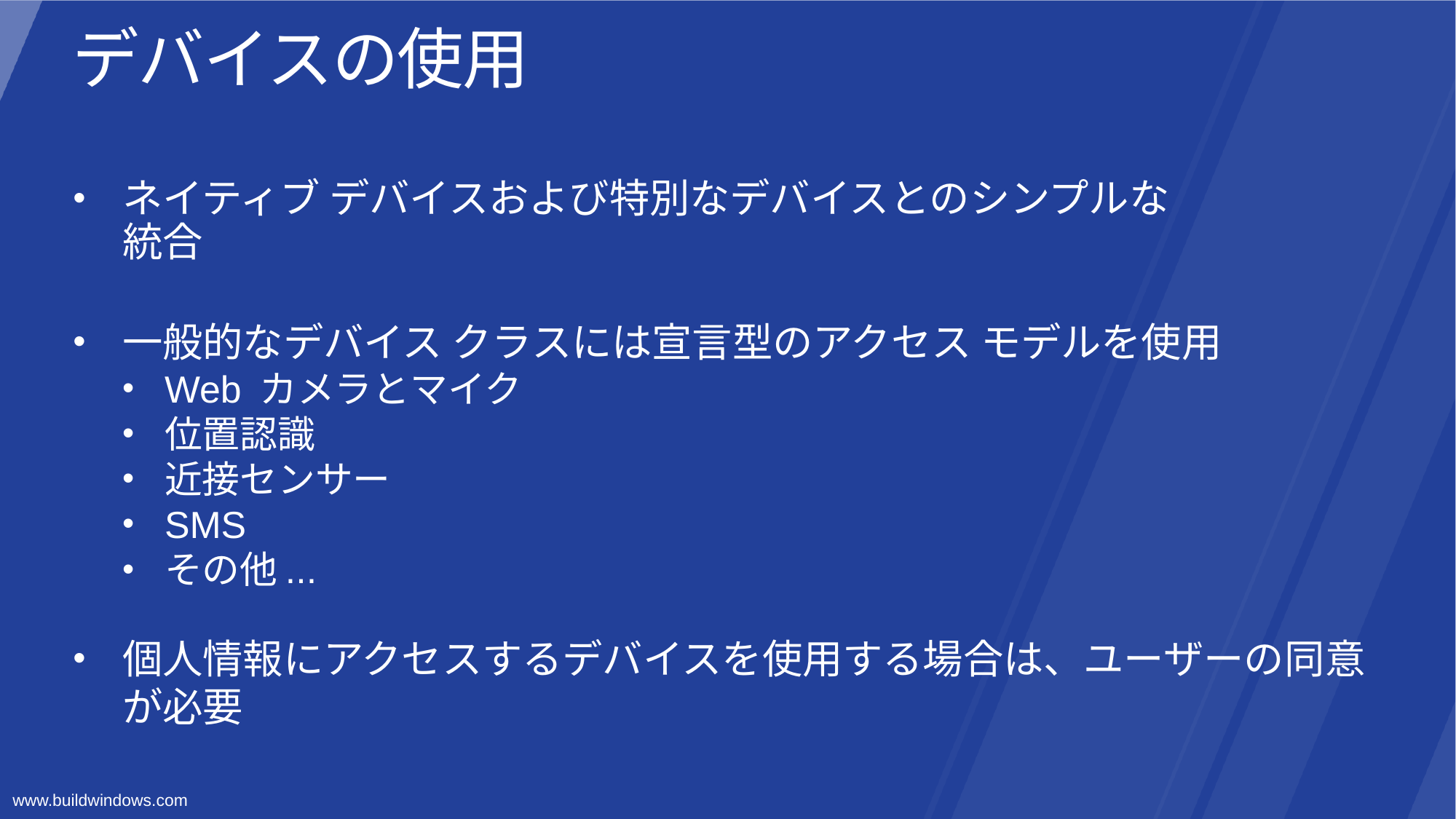

デバイスの使用
ネイティブ デバイスおよび特別なデバイスとのシンプルな
統合

一般的なデバイス クラスには宣言型のアクセス モデルを使用
Web カメラとマイク
位置認識
近接センサー
SMS
その他...

個人情報にアクセスするデバイスを使用する場合は、ユーザーの同意が必要